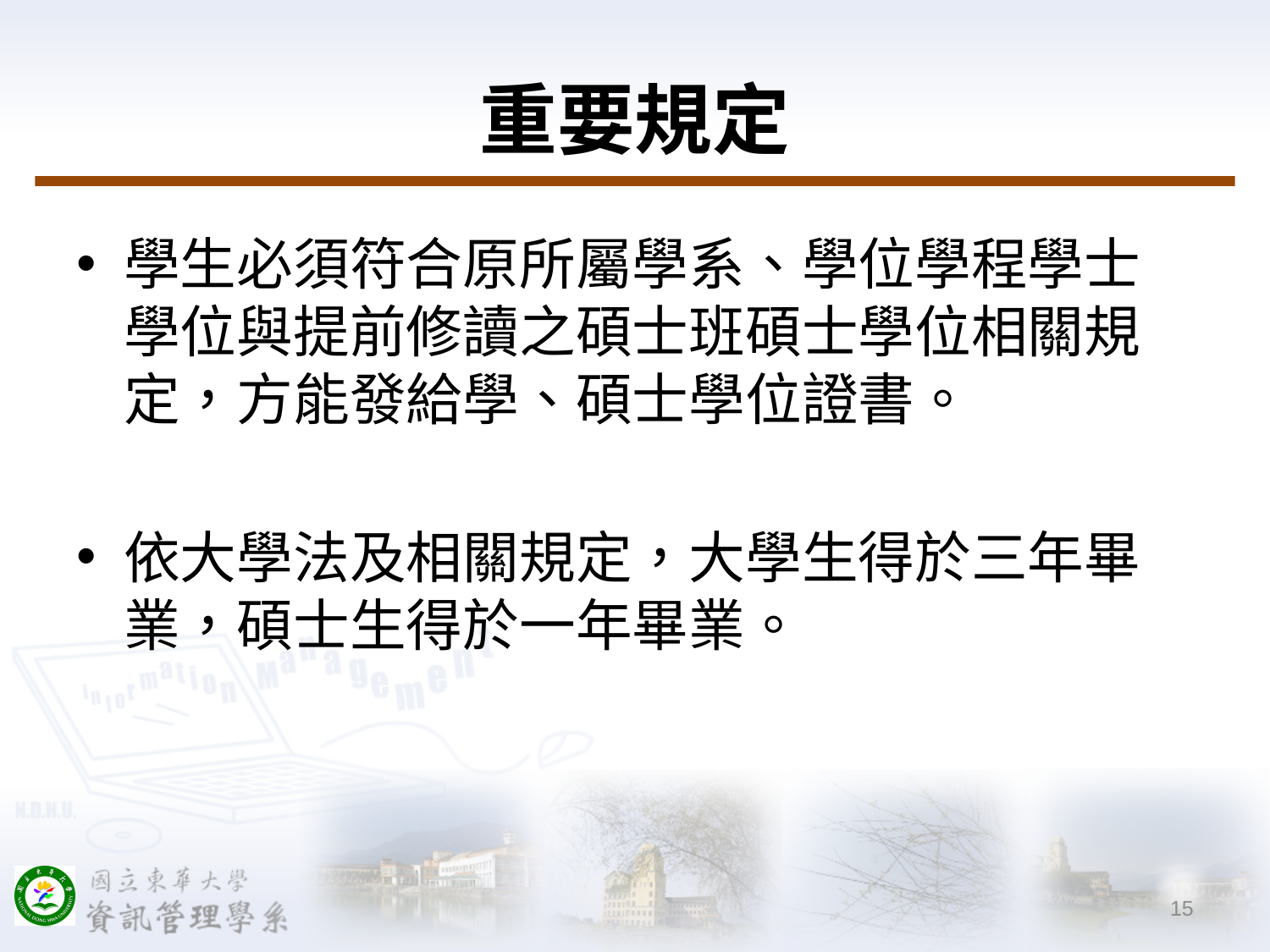

# 重要規定
學生必須符合原所屬學系、學位學程學士學位與提前修讀之碩士班碩士學位相關規定，方能發給學、碩士學位證書。

依大學法及相關規定，大學生得於三年畢業，碩士生得於一年畢業。

15